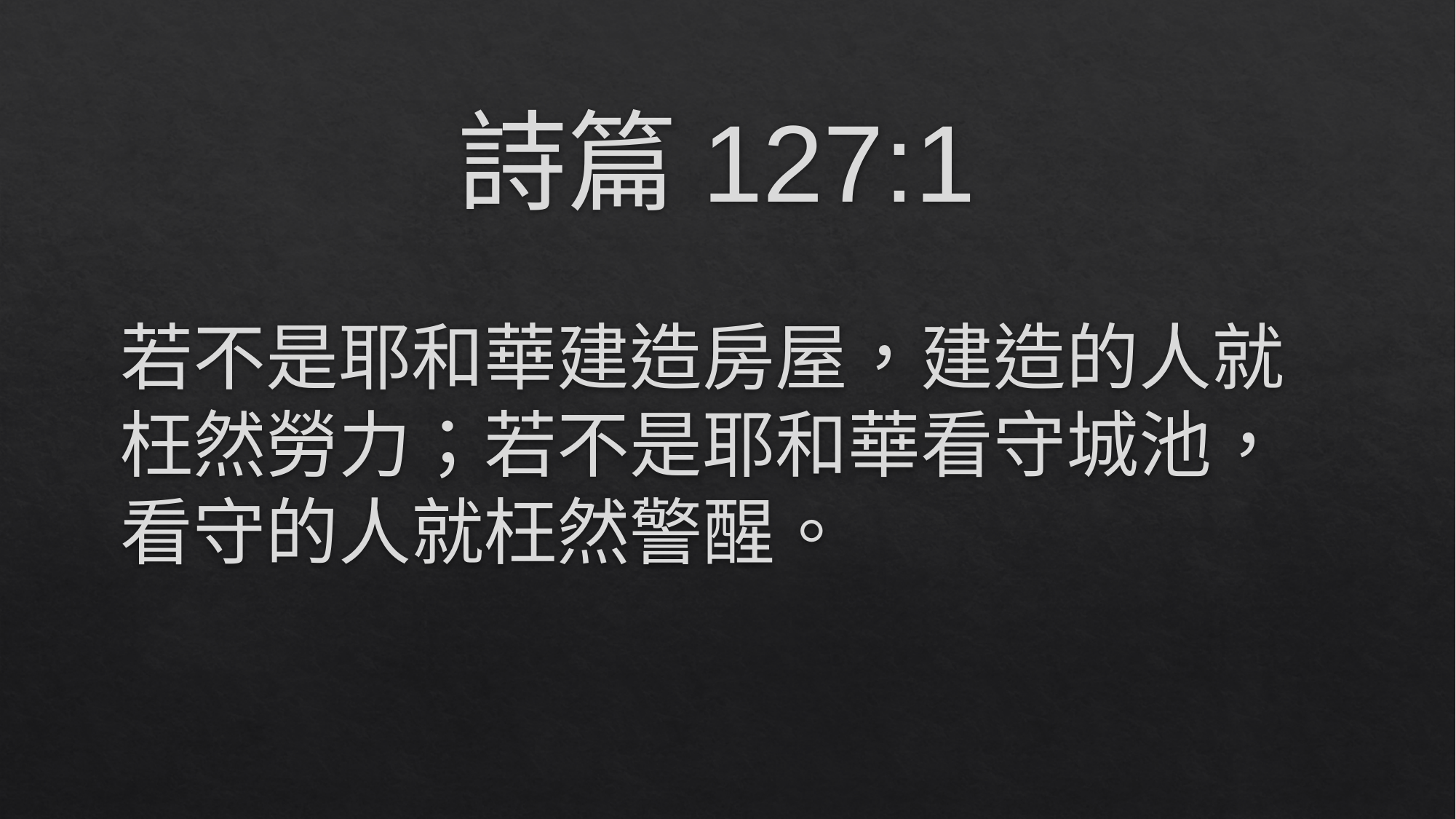

# 詩篇127:1 若不是耶和華建造房屋，建造的人就枉然勞力；若不是耶和華看守城池，看守的人就枉然警醒。